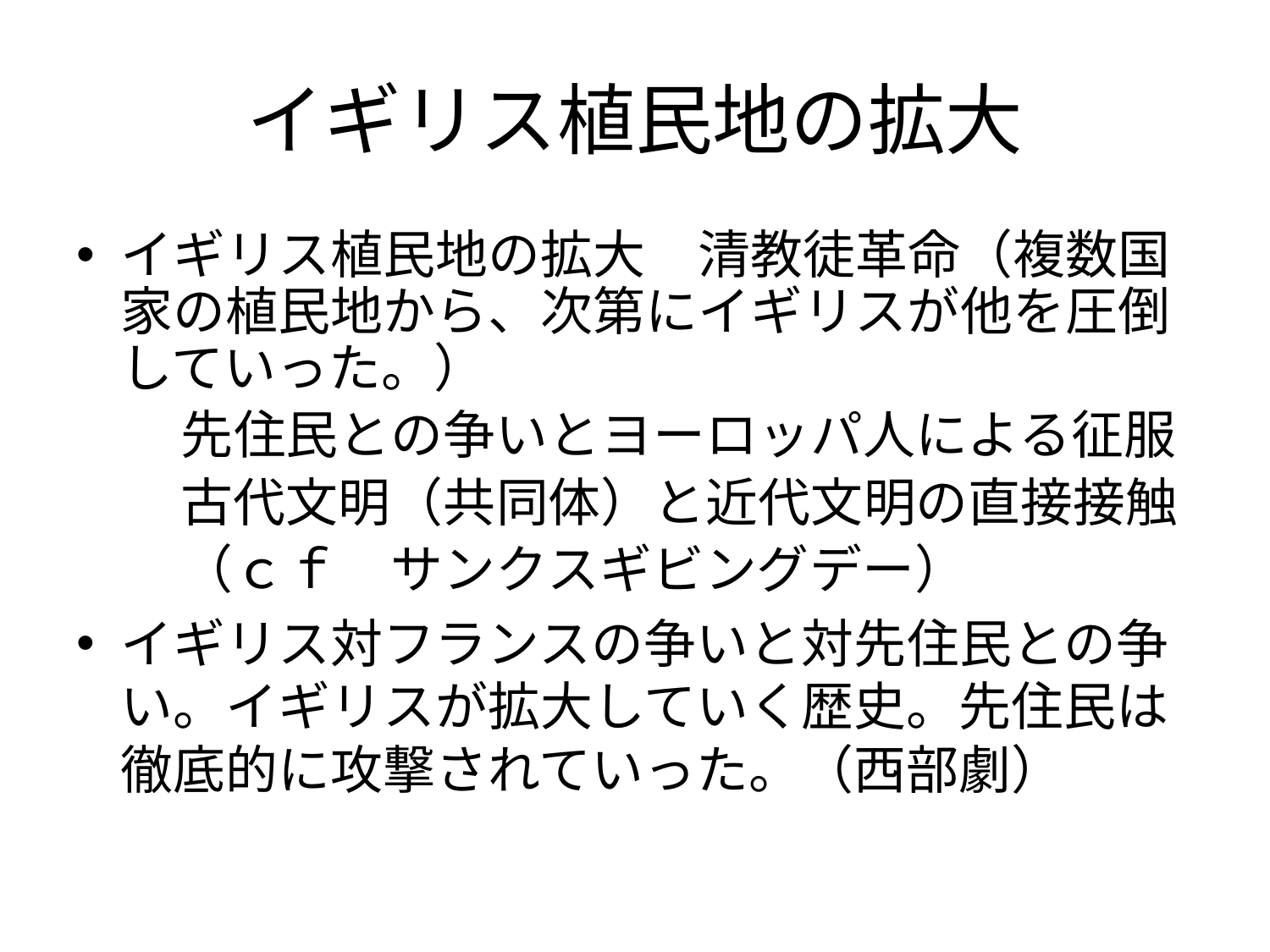

# イギリス植民地の拡大
イギリス植民地の拡大　清教徒革命（複数国家の植民地から、次第にイギリスが他を圧倒していった。）
　　先住民との争いとヨーロッパ人による征服
　　古代文明（共同体）と近代文明の直接接触
　　（ｃｆ　サンクスギビングデー）
イギリス対フランスの争いと対先住民との争い。イギリスが拡大していく歴史。先住民は徹底的に攻撃されていった。（西部劇）